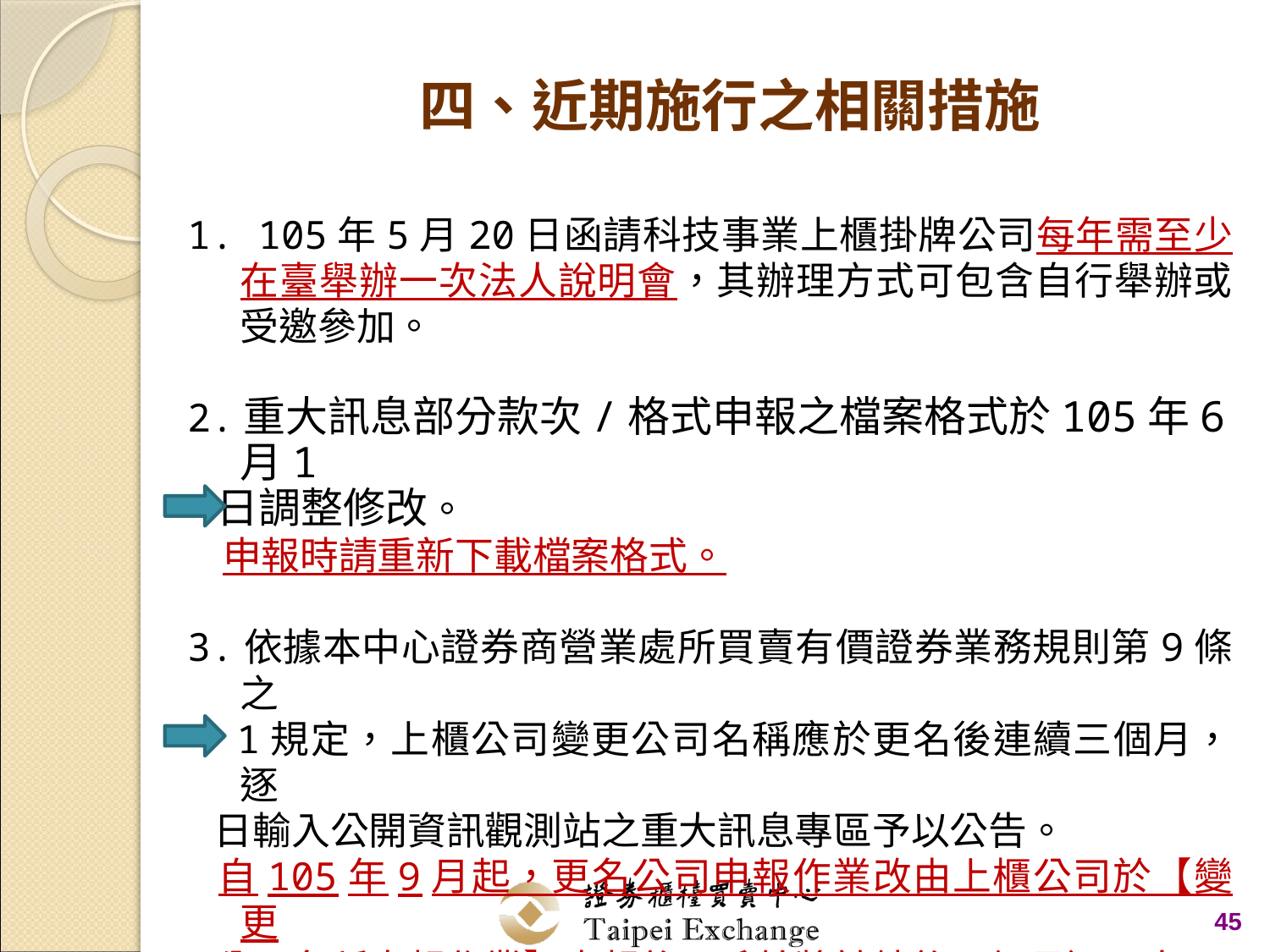

# 四、近期施行之相關措施

1. 105年5月20日函請科技事業上櫃掛牌公司每年需至少在臺舉辦一次法人說明會，其辦理方式可包含自行舉辦或受邀參加。

2.重大訊息部分款次/格式申報之檔案格式於105年6月1
  日調整修改。
   申報時請重新下載檔案格式。

3.依據本中心證券商營業處所買賣有價證券業務規則第9條之
  1規定，上櫃公司變更公司名稱應於更名後連續三個月，逐
  日輸入公開資訊觀測站之重大訊息專區予以公告。
  自105年9月起，更名公司申報作業改由上櫃公司於【變更
  公司名稱申報作業】申報後，系統將於續後三個月逐日自
  動公告重大訊息。

45